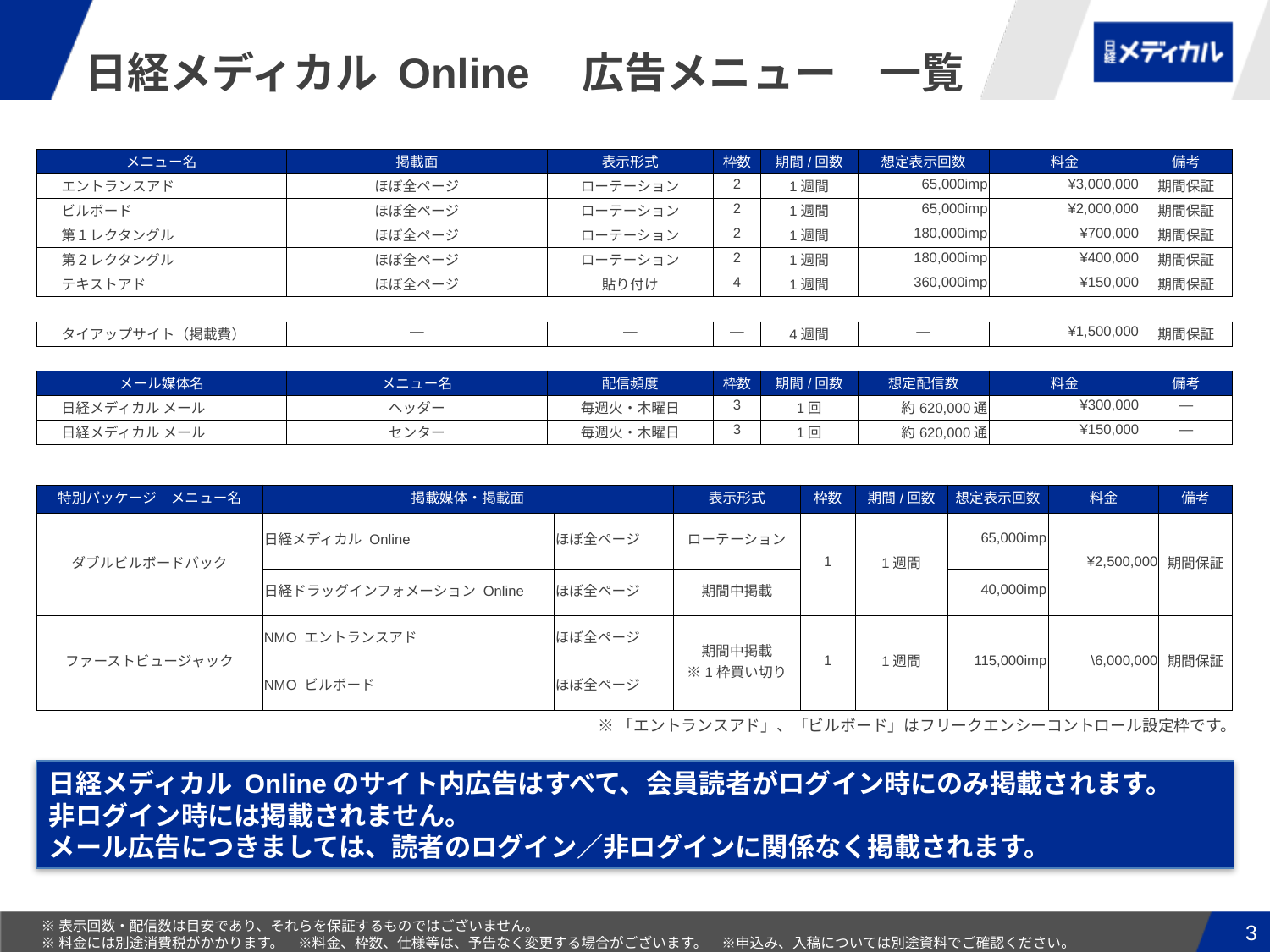

日経メディカル Online　広告メニュー　一覧
| メニュー名 | 掲載面 | 表示形式 | 枠数 | 期間/回数 | 想定表示回数 | 料金 | 備考 |
| --- | --- | --- | --- | --- | --- | --- | --- |
| エントランスアド | ほぼ全ページ | ローテーション | 2 | 1週間 | 65,000imp | ¥3,000,000 | 期間保証 |
| ビルボード | ほぼ全ページ | ローテーション | 2 | 1週間 | 65,000imp | ¥2,000,000 | 期間保証 |
| 第１レクタングル | ほぼ全ページ | ローテーション | 2 | 1週間 | 180,000imp | ¥700,000 | 期間保証 |
| 第２レクタングル | ほぼ全ページ | ローテーション | 2 | 1週間 | 180,000imp | ¥400,000 | 期間保証 |
| テキストアド | ほぼ全ページ | 貼り付け | 4 | 1週間 | 360,000imp | ¥150,000 | 期間保証 |
|  |  |  |  |  |  |  |  |
| タイアップサイト（掲載費） | ― | ― | ― | 4週間 | ― | ¥1,500,000 | 期間保証 |
|  |  |  |  |  |  |  |  |
| メール媒体名 | メニュー名 | 配信頻度 | 枠数 | 期間/回数 | 想定配信数 | 料金 | 備考 |
| 日経メディカル メール | ヘッダー | 毎週火・木曜日 | 3 | 1回 | 約620,000通 | ¥300,000 | ― |
| 日経メディカル メール | センター | 毎週火・木曜日 | 3 | 1回 | 約620,000通 | ¥150,000 | ― |
| 特別パッケージ　メニュー名 | 掲載媒体・掲載面 |  | 表示形式 | 枠数 | 期間/回数 | 想定表示回数 | 料金 | 備考 |
| --- | --- | --- | --- | --- | --- | --- | --- | --- |
| ダブルビルボードパック | 日経メディカル Online | ほぼ全ページ | ローテーション | 1 | 1週間 | 65,000imp | ¥2,500,000 | 期間保証 |
|  | 日経ドラッグインフォメーション Online | ほぼ全ページ | 期間中掲載 |  |  | 40,000imp |  |  |
| ファーストビュージャック | NMO エントランスアド | ほぼ全ページ | 期間中掲載 ※1枠買い切り | 1 | 1週間 | 115,000imp | \6,000,000 | 期間保証 |
|  | NMO ビルボード | ほぼ全ページ |  |  |  |  |  |  |
※「エントランスアド」、「ビルボード」はフリークエンシーコントロール設定枠です。
日経メディカル Onlineのサイト内広告はすべて、会員読者がログイン時にのみ掲載されます。
非ログイン時には掲載されません。
メール広告につきましては、読者のログイン／非ログインに関係なく掲載されます。